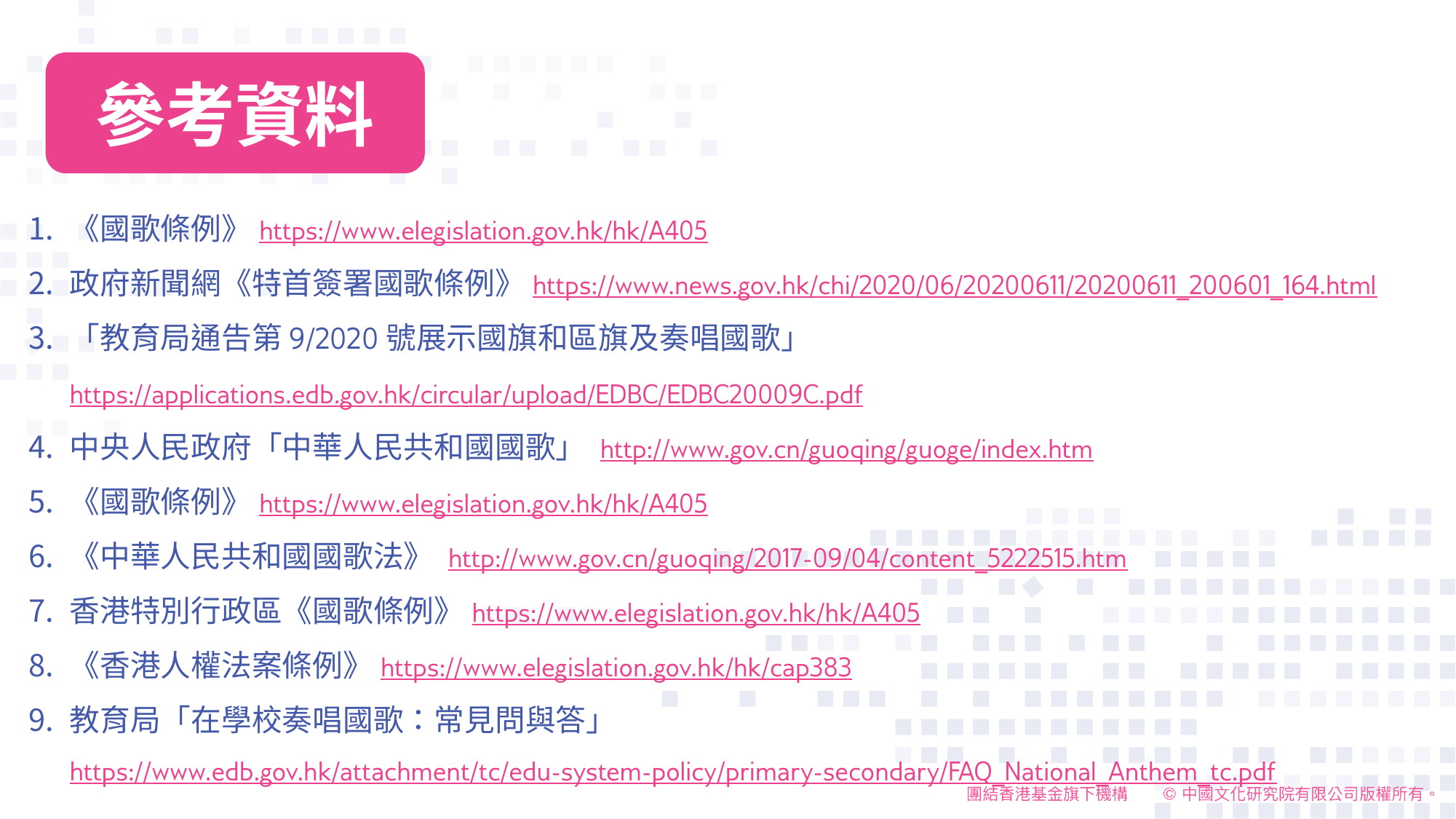

參考資料
《國歌條例》https://www.elegislation.gov.hk/hk/A405
政府新聞網《特首簽署國歌條例》https://www.news.gov.hk/chi/2020/06/20200611/20200611_200601_164.html
「教育局通告第9/2020號展示國旗和區旗及奏唱國歌」https://applications.edb.gov.hk/circular/upload/EDBC/EDBC20009C.pdf
中央人民政府「中華人民共和國國歌」 http://www.gov.cn/guoqing/guoge/index.htm
《國歌條例》https://www.elegislation.gov.hk/hk/A405
《中華人民共和國國歌法》 http://www.gov.cn/guoqing/2017-09/04/content_5222515.htm
香港特別行政區《國歌條例》https://www.elegislation.gov.hk/hk/A405
《香港人權法案條例》https://www.elegislation.gov.hk/hk/cap383
教育局「在學校奏唱國歌：常見問與答」 https://www.edb.gov.hk/attachment/tc/edu-system-policy/primary-secondary/FAQ_National_Anthem_tc.pdf